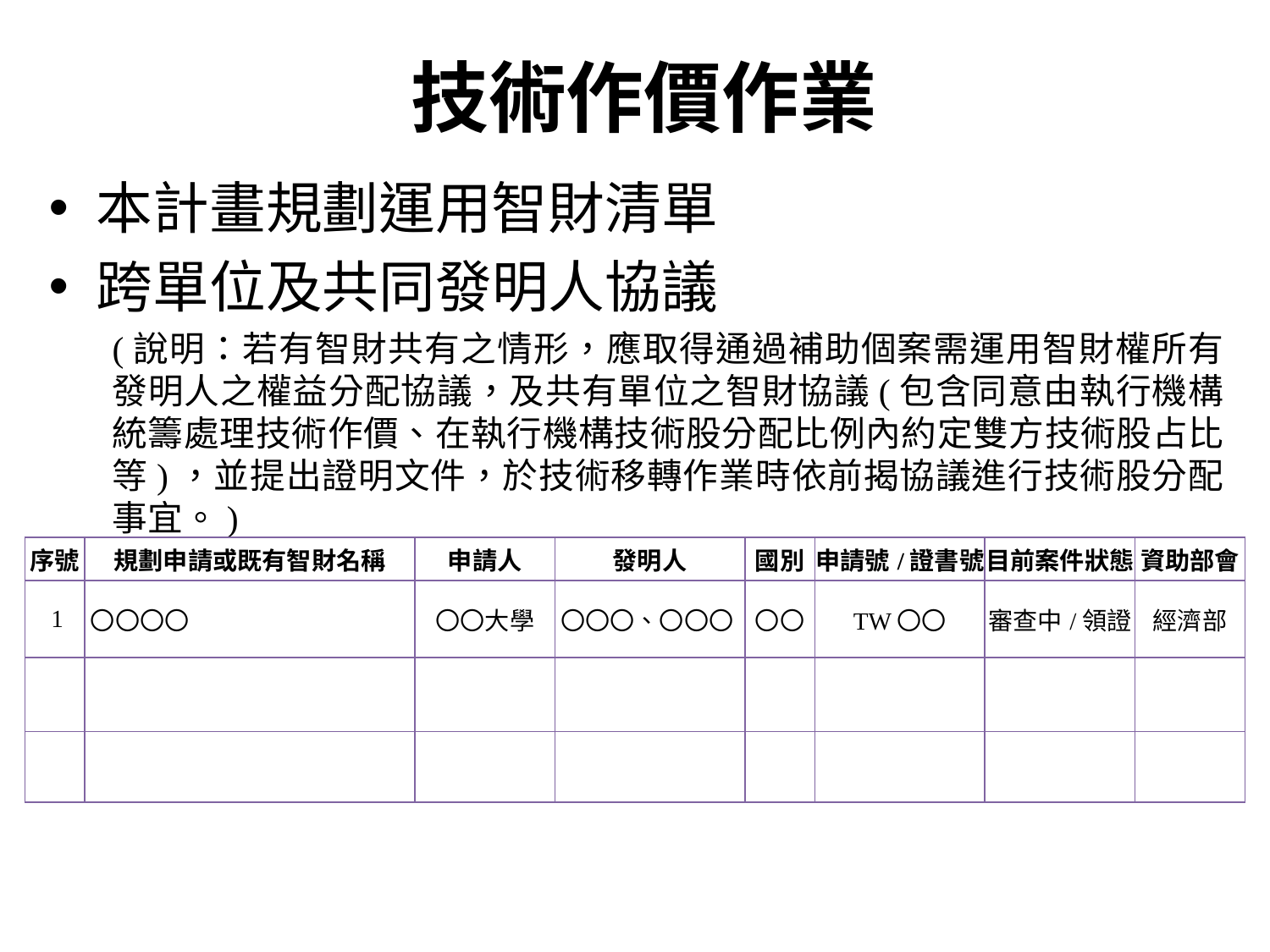

# 技術作價作業
本計畫規劃運用智財清單
跨單位及共同發明人協議
(說明：若有智財共有之情形，應取得通過補助個案需運用智財權所有發明人之權益分配協議，及共有單位之智財協議(包含同意由執行機構統籌處理技術作價、在執行機構技術股分配比例內約定雙方技術股占比等)，並提出證明文件，於技術移轉作業時依前揭協議進行技術股分配事宜。)
| 序號 | 規劃申請或既有智財名稱 | 申請人 | 發明人 | 國別 | 申請號/證書號 | 目前案件狀態 | 資助部會 |
| --- | --- | --- | --- | --- | --- | --- | --- |
| 1 | 〇〇〇〇 | 〇〇大學 | 〇〇〇、〇〇〇 | 〇〇 | TW〇〇 | 審查中/領證 | 經濟部 |
|  |  |  |  |  |  |  |  |
|  |  |  |  |  |  |  |  |